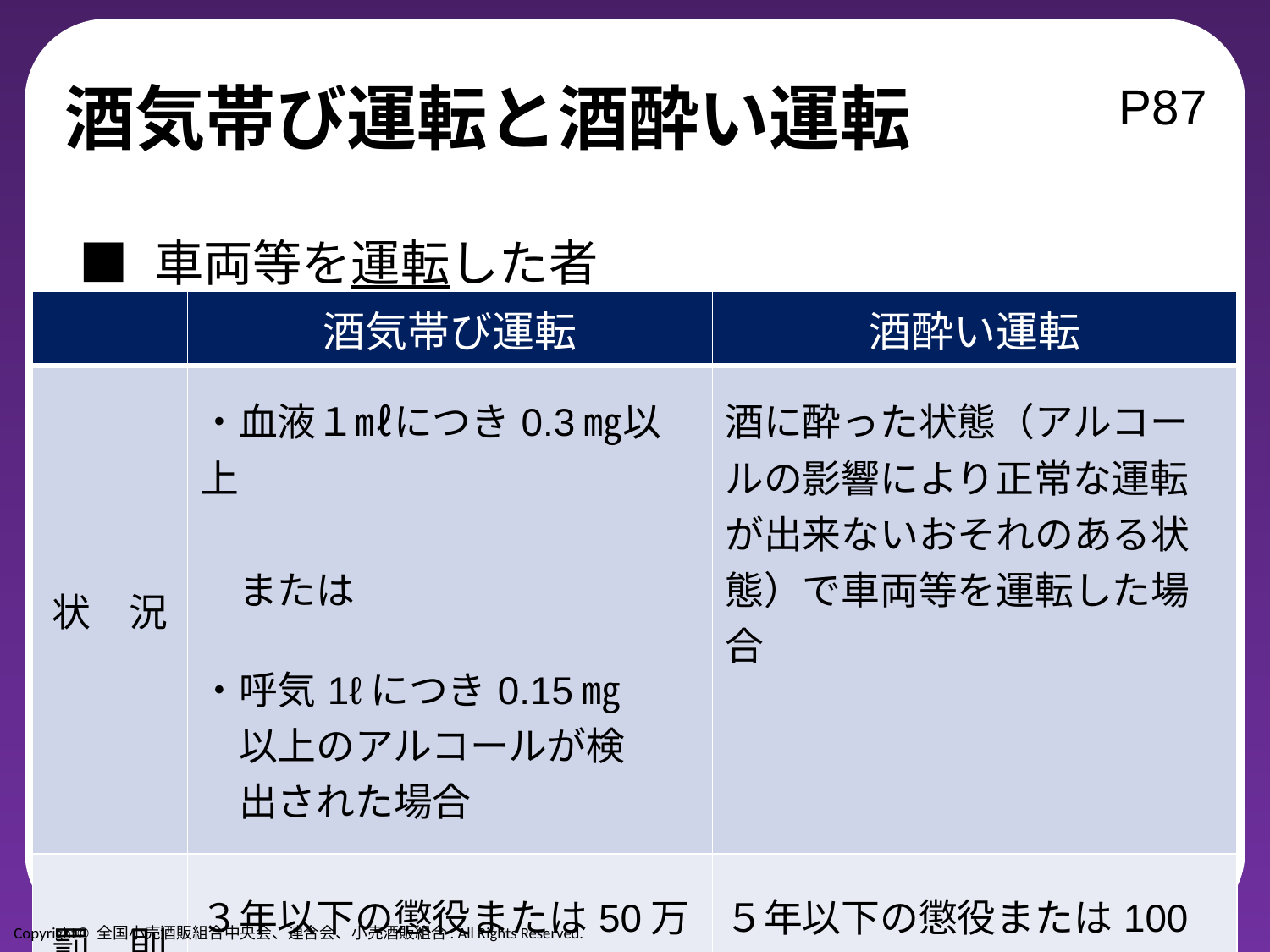

# 酒気帯び運転と酒酔い運転
P87
■ 車両等を運転した者

|  | 酒気帯び運転 | 酒酔い運転 |
| --- | --- | --- |
| 状　況 | ・血液１㎖につき0.3㎎以上　　 　 　または ・呼気1ℓにつき0.15㎎ 　以上のアルコールが検　 　出された場合 | 酒に酔った状態（アルコールの影響により正常な運転が出来ないおそれのある状態）で車両等を運転した場合 |
| 罰　則 | ３年以下の懲役または50万円以下の罰金 | ５年以下の懲役または100万円以下の罰金 |
Copyright© 全国小売酒販組合中央会、連合会、小売酒販組合. All Rights Reserved.